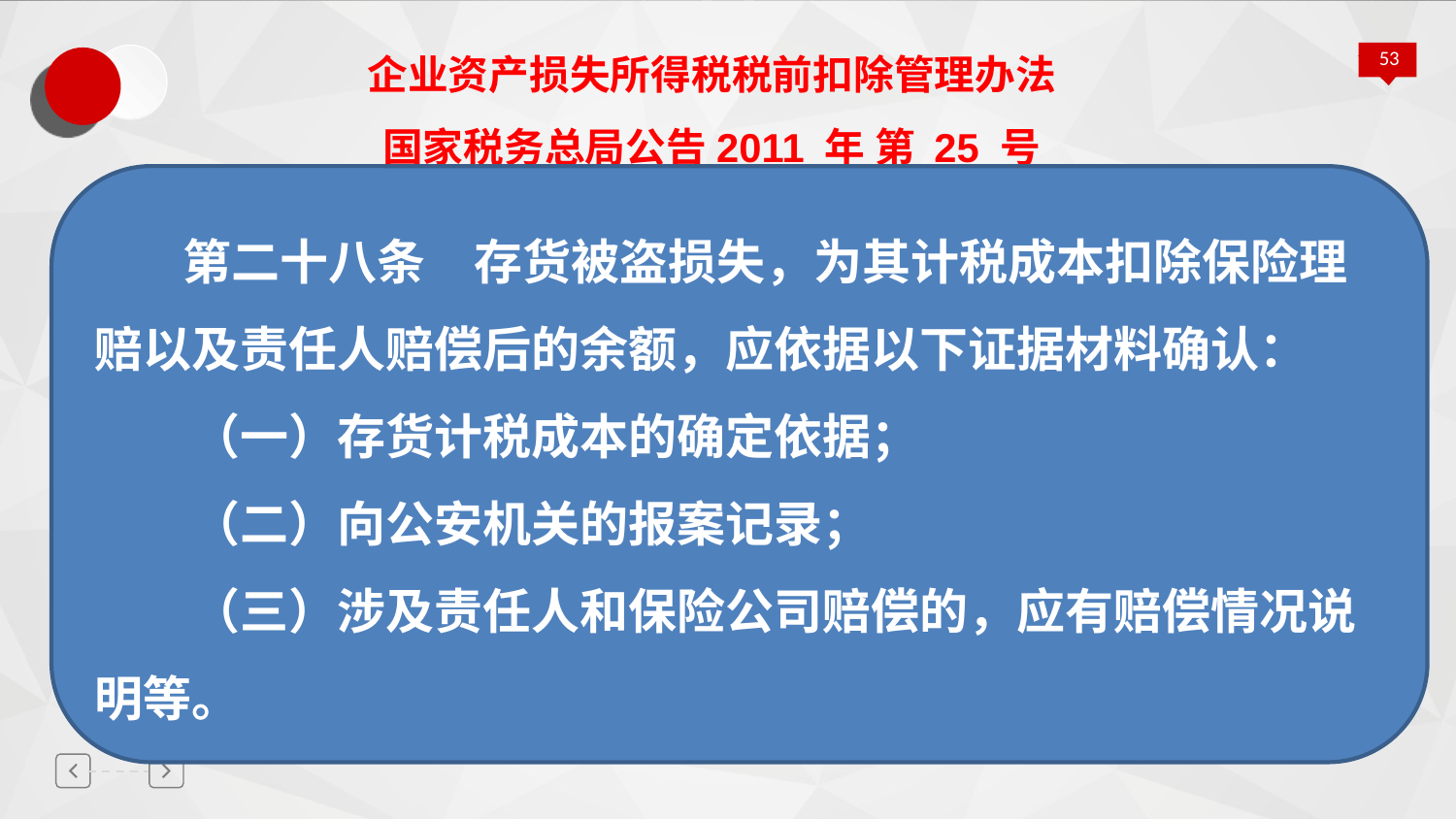

# 企业资产损失所得税税前扣除管理办法 国家税务总局公告2011 年 第 25 号
       第二十八条　存货被盗损失，为其计税成本扣除保险理赔以及责任人赔偿后的余额，应依据以下证据材料确认：
　　（一）存货计税成本的确定依据；
　　（二）向公安机关的报案记录；
　　（三）涉及责任人和保险公司赔偿的，应有赔偿情况说明等。